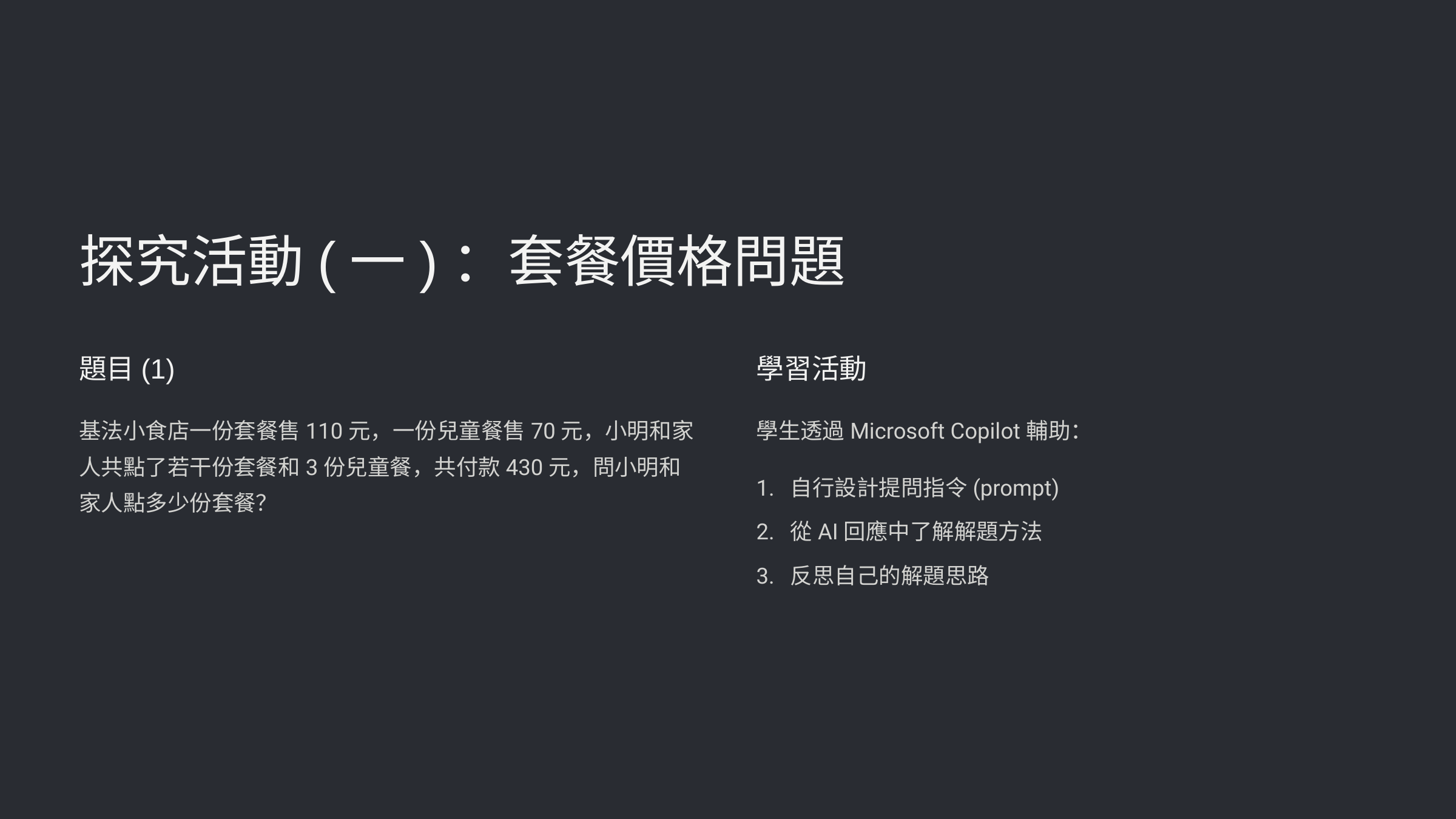

探究活動(一)：套餐價格問題
題目(1)
學習活動
基法小食店一份套餐售110元，一份兒童餐售70元，小明和家人共點了若干份套餐和3份兒童餐，共付款430元，問小明和家人點多少份套餐？
學生透過Microsoft Copilot輔助：
自行設計提問指令(prompt)
從AI回應中了解解題方法
反思自己的解題思路